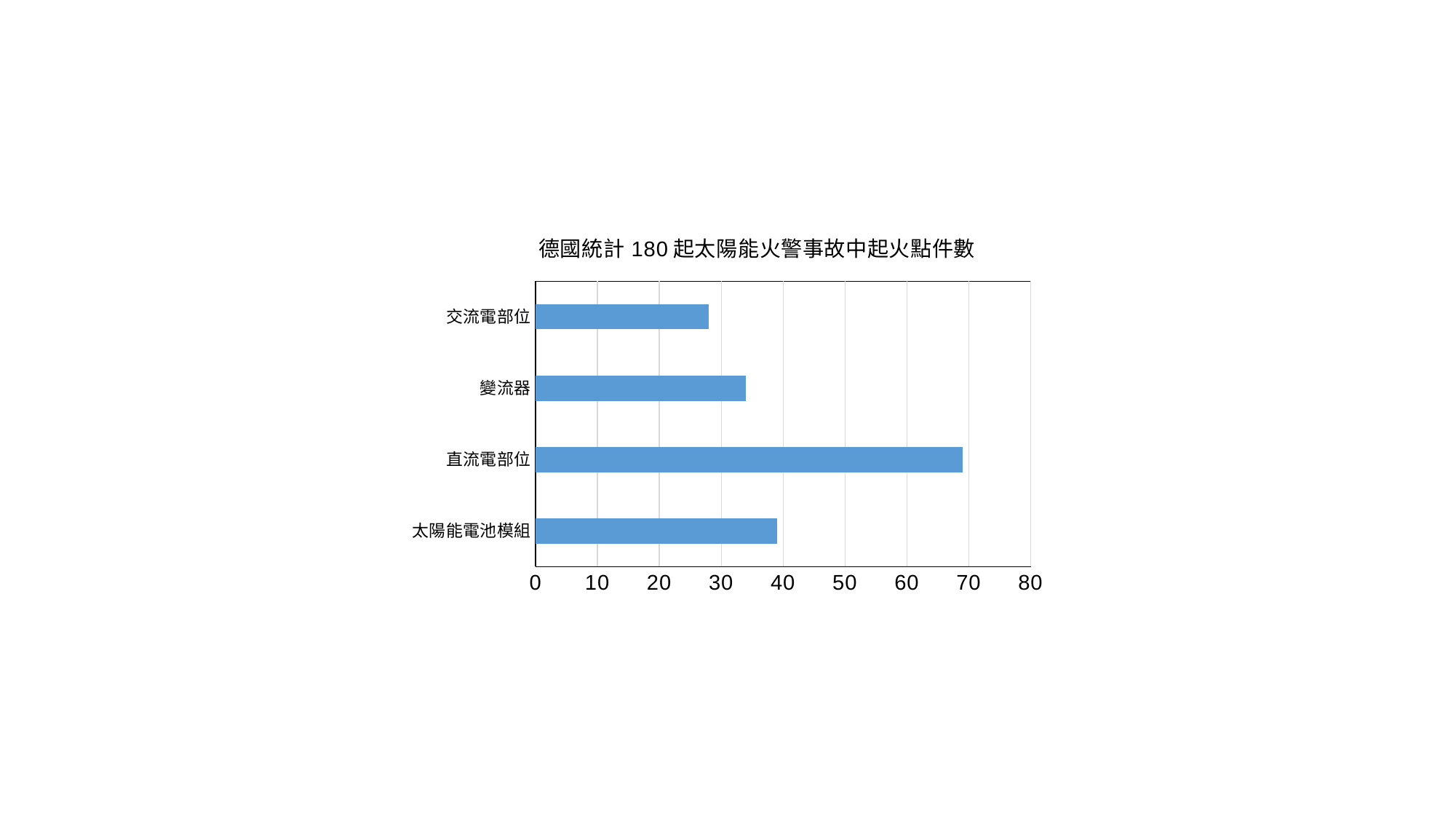

### Chart: 德國統計180起太陽能火警事故中起火點件數

| Category |  |
|---|---|
| 太陽能電池模組 | 39.0 |
| 直流電部位 | 69.0 |
| 變流器 | 34.0 |
| 交流電部位 | 28.0 |